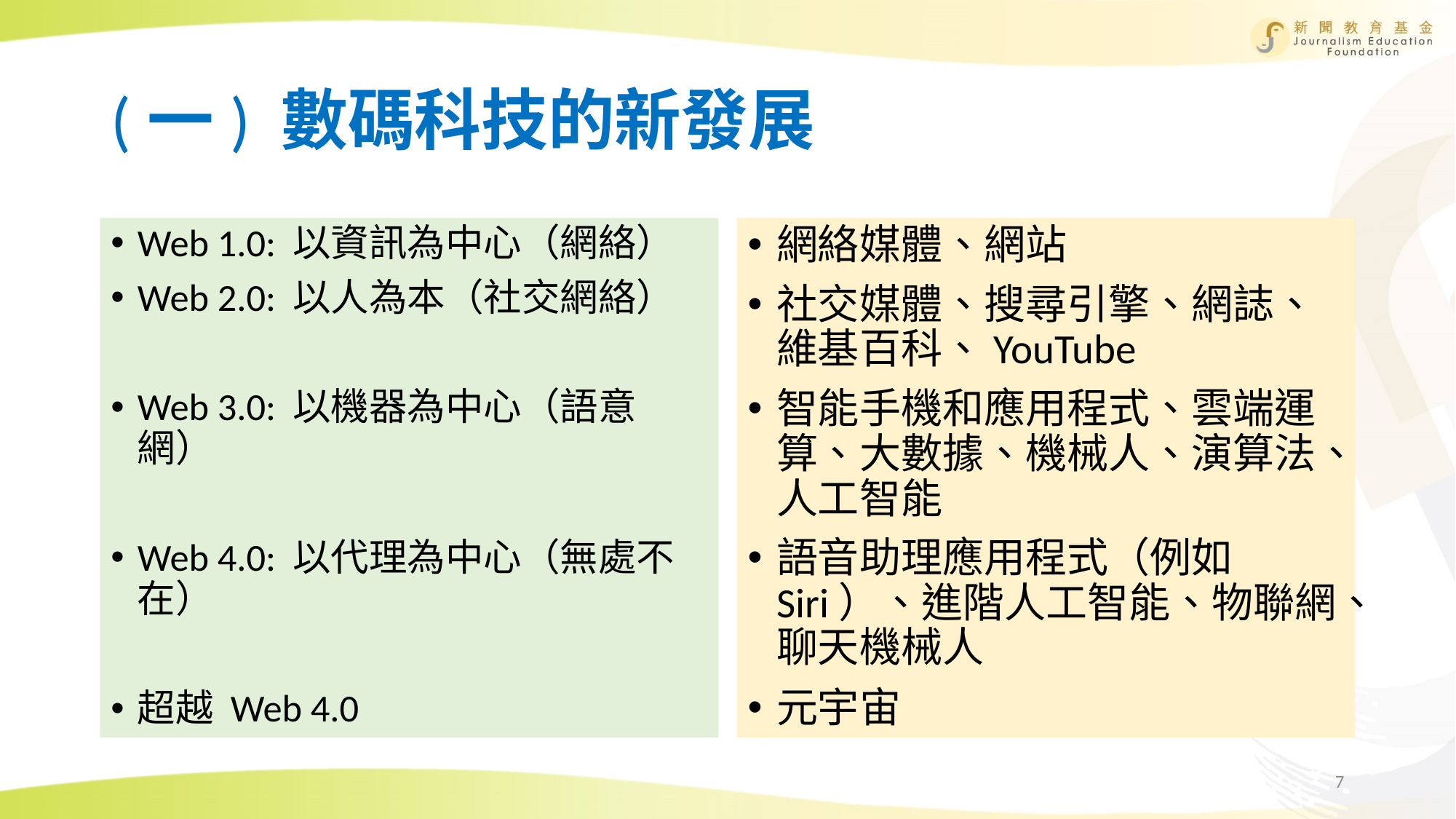

# (一) 數碼科技的新發展
Web 1.0: 以資訊為中心（網絡）
Web 2.0: 以人為本（社交網絡）

Web 3.0: 以機器為中心（語意網）

Web 4.0: 以代理為中心（無處不在）

超越 Web 4.0

網絡媒體、網站
社交媒體、搜尋引擎、網誌、維基百科、YouTube
智能手機和應用程式、雲端運算、大數據、機械人、演算法、人工智能
語音助理應用程式（例如 Siri）、進階人工智能、物聯網、聊天機械人
元宇宙

7